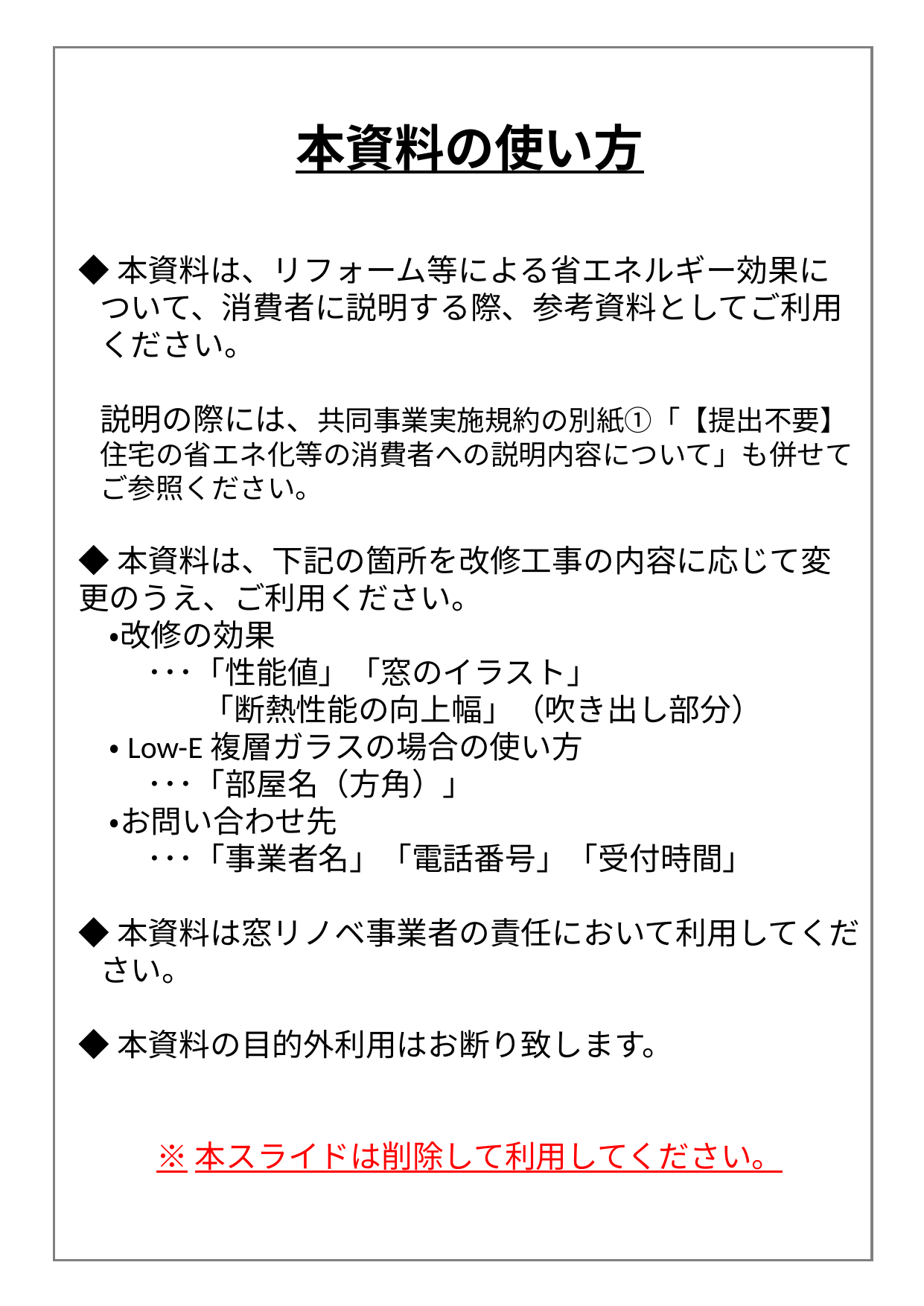

本資料の使い方

◆本資料は、リフォーム等による省エネルギー効果について、消費者に説明する際、参考資料としてご利用ください。
説明の際には、共同事業実施規約の別紙①「【提出不要】住宅の省エネ化等の消費者への説明内容について」も併せてご参照ください。

◆本資料は、下記の箇所を改修工事の内容に応じて変更のうえ、ご利用ください。
　・改修の効果
　　 ･･･「性能値」「窓のイラスト」
                 「断熱性能の向上幅」（吹き出し部分）
　・Low-E複層ガラスの場合の使い方
　　 ･･･「部屋名（方角）」
　・お問い合わせ先
　　 ･･･「事業者名」「電話番号」「受付時間」

◆本資料は窓リノベ事業者の責任において利用してください。

◆本資料の目的外利用はお断り致します。

※本スライドは削除して利用してください。